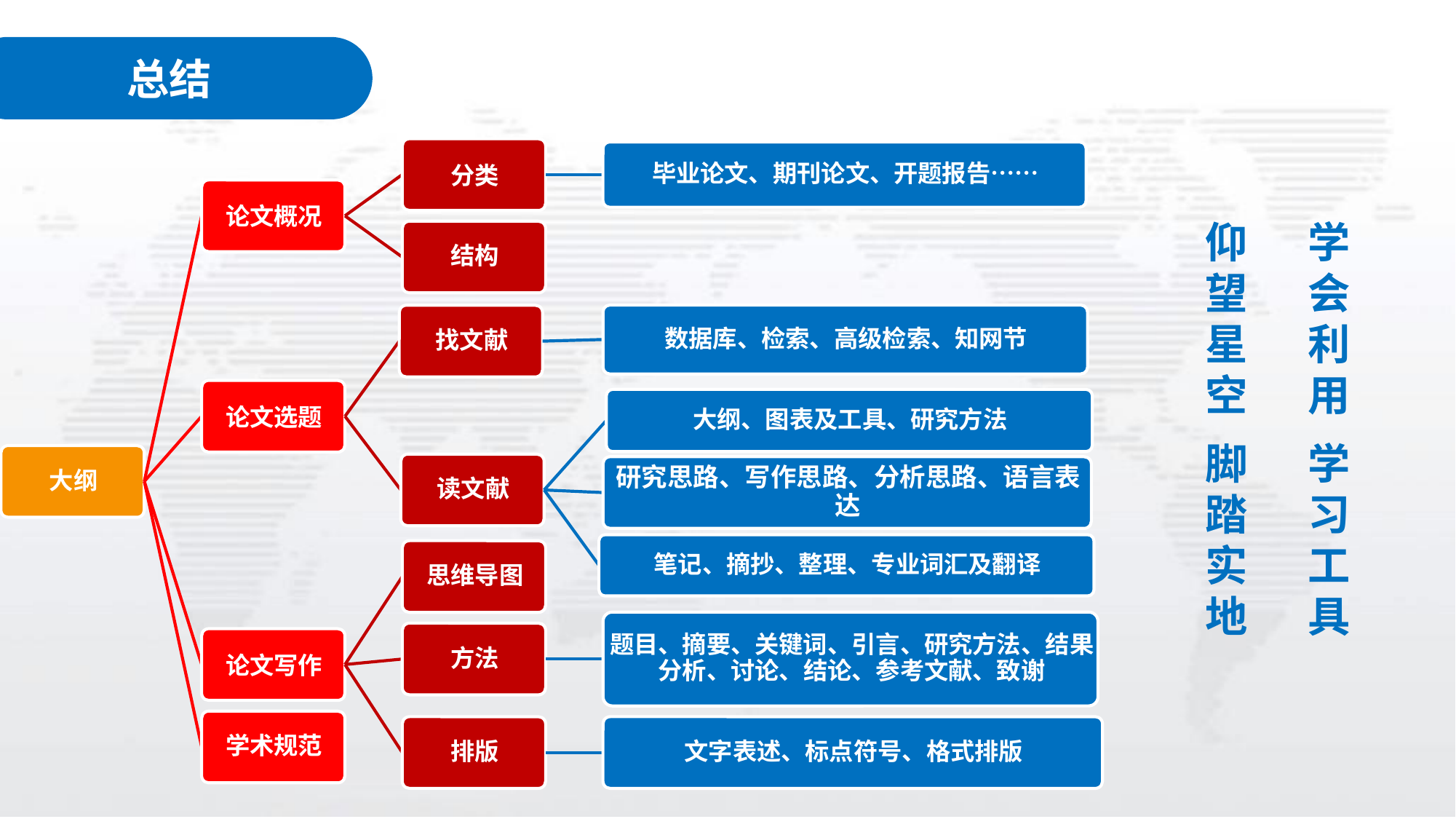

总结
大纲

论文概况

分类

毕业论文、期刊论文、开题报告……

结构

论文选题

找文献

数据库、检索、高级检索、知网节

读文献

笔记、摘抄、整理、专业词汇及翻译

研究思路、写作思路、分析思路、语言表达

大纲、图表及工具、研究方法

论文写作

思维导图

方法

题目、摘要、关键词、引言、研究方法、结果分析、讨论、结论、参考文献、致谢

排版

文字表述、标点符号、格式排版

学术规范
仰望星空
脚踏实地
学会利用
学习工具